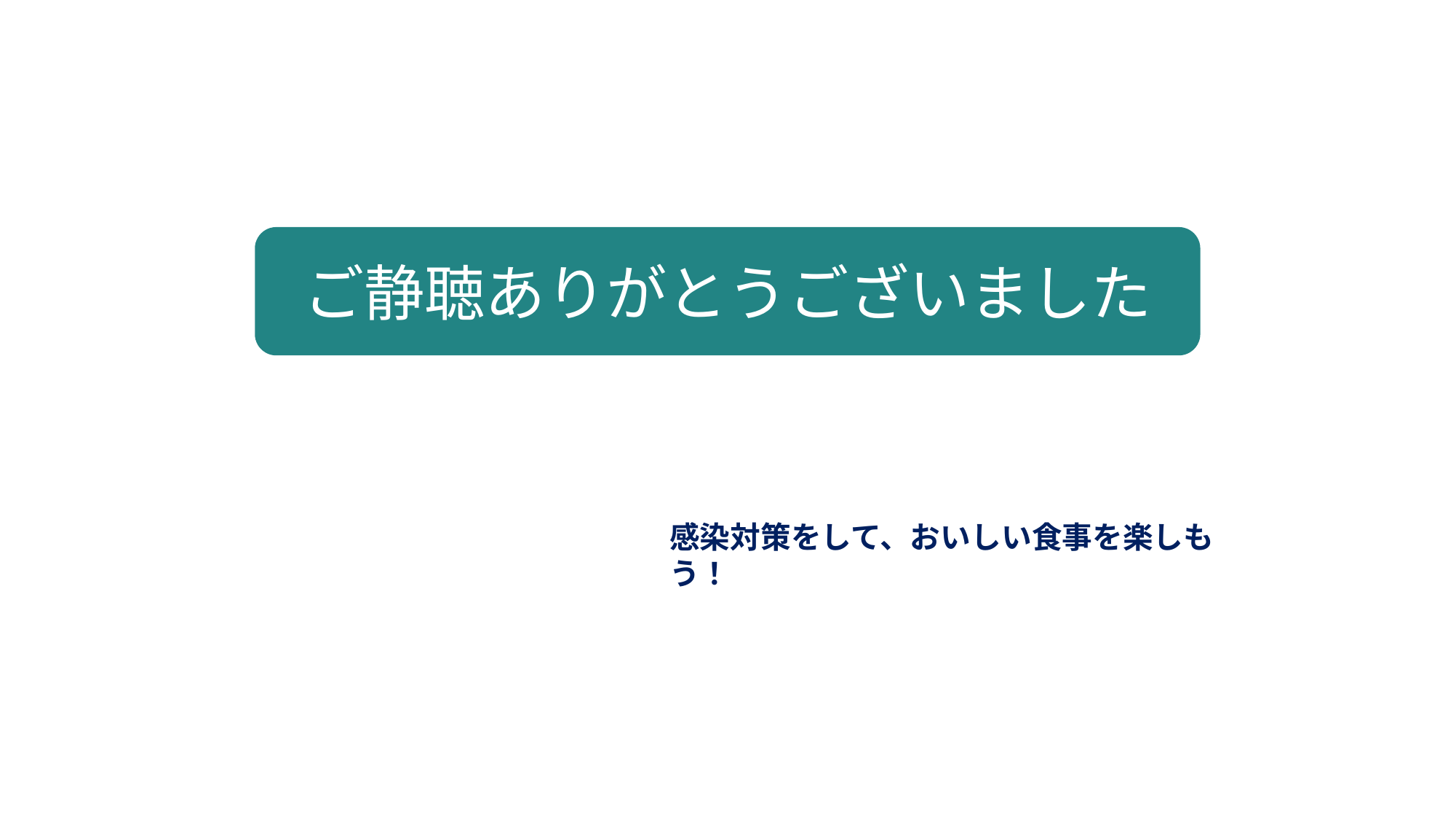

ご静聴ありがとうございました
感染対策をして、おいしい食事を楽しもう！